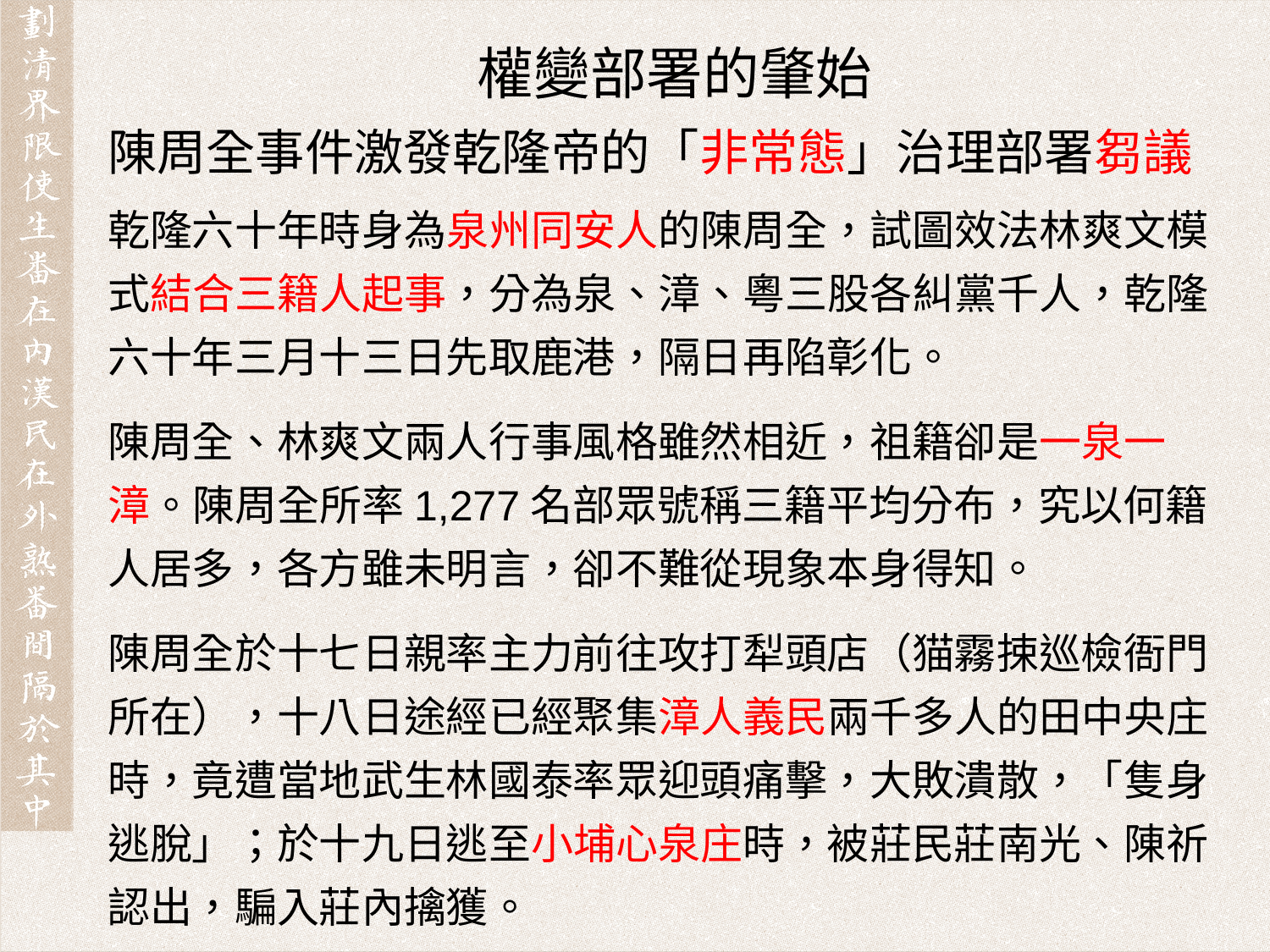

權變部署的肇始
陳周全事件激發乾隆帝的「非常態」治理部署芻議
乾隆六十年時身為泉州同安人的陳周全，試圖效法林爽文模式結合三籍人起事，分為泉、漳、粵三股各糾黨千人，乾隆六十年三月十三日先取鹿港，隔日再陷彰化。
陳周全、林爽文兩人行事風格雖然相近，祖籍卻是一泉一漳。陳周全所率1,277名部眾號稱三籍平均分布，究以何籍人居多，各方雖未明言，卻不難從現象本身得知。
陳周全於十七日親率主力前往攻打犁頭店（猫霧捒巡檢衙門所在），十八日途經已經聚集漳人義民兩千多人的田中央庄時，竟遭當地武生林國泰率眾迎頭痛擊，大敗潰散，「隻身逃脫」；於十九日逃至小埔心泉庄時，被莊民莊南光、陳祈認出，騙入莊內擒獲。